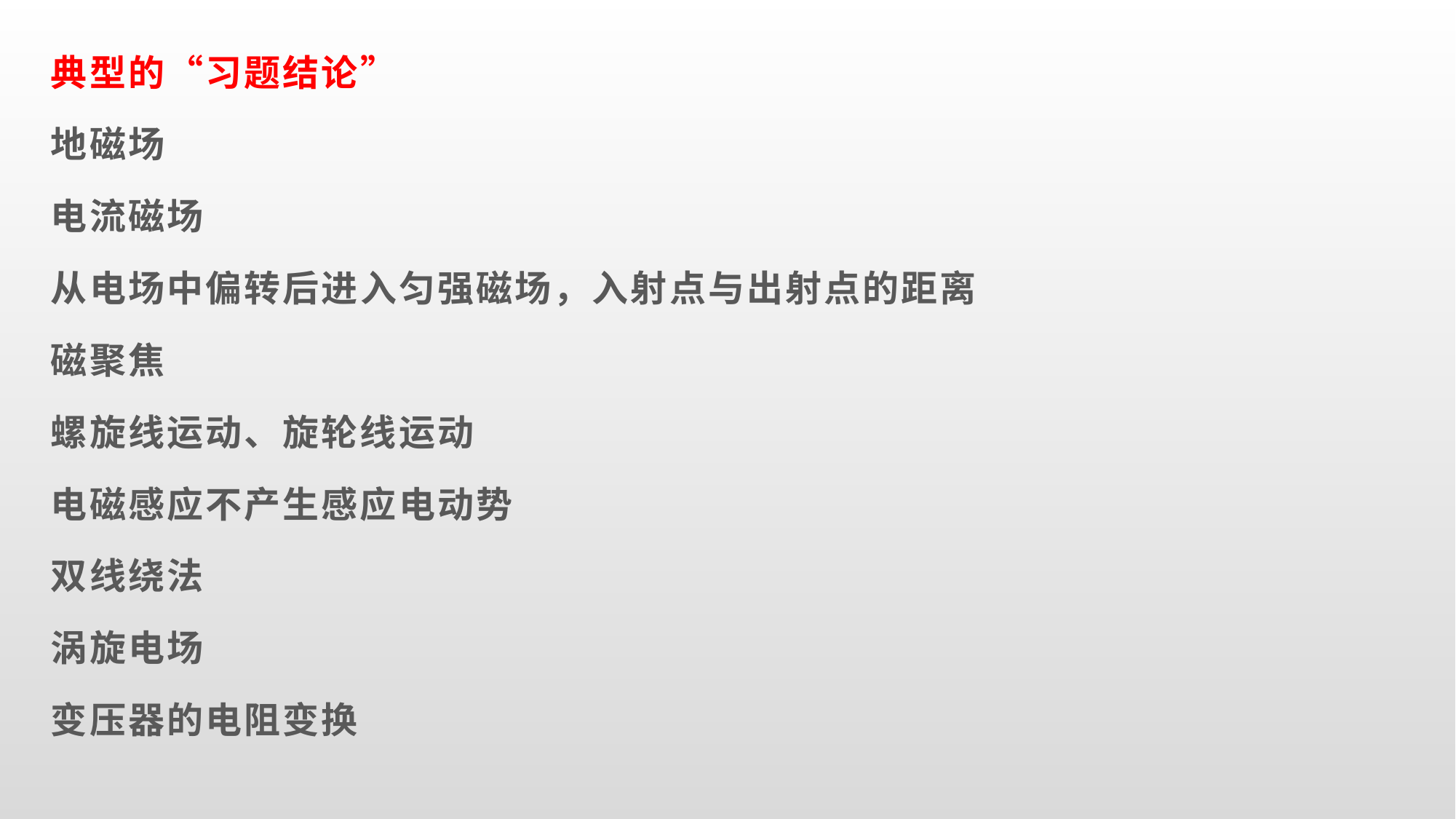

典型的“习题结论”
地磁场
电流磁场
从电场中偏转后进入匀强磁场，入射点与出射点的距离
磁聚焦
螺旋线运动、旋轮线运动
电磁感应不产生感应电动势
双线绕法
涡旋电场
变压器的电阻变换